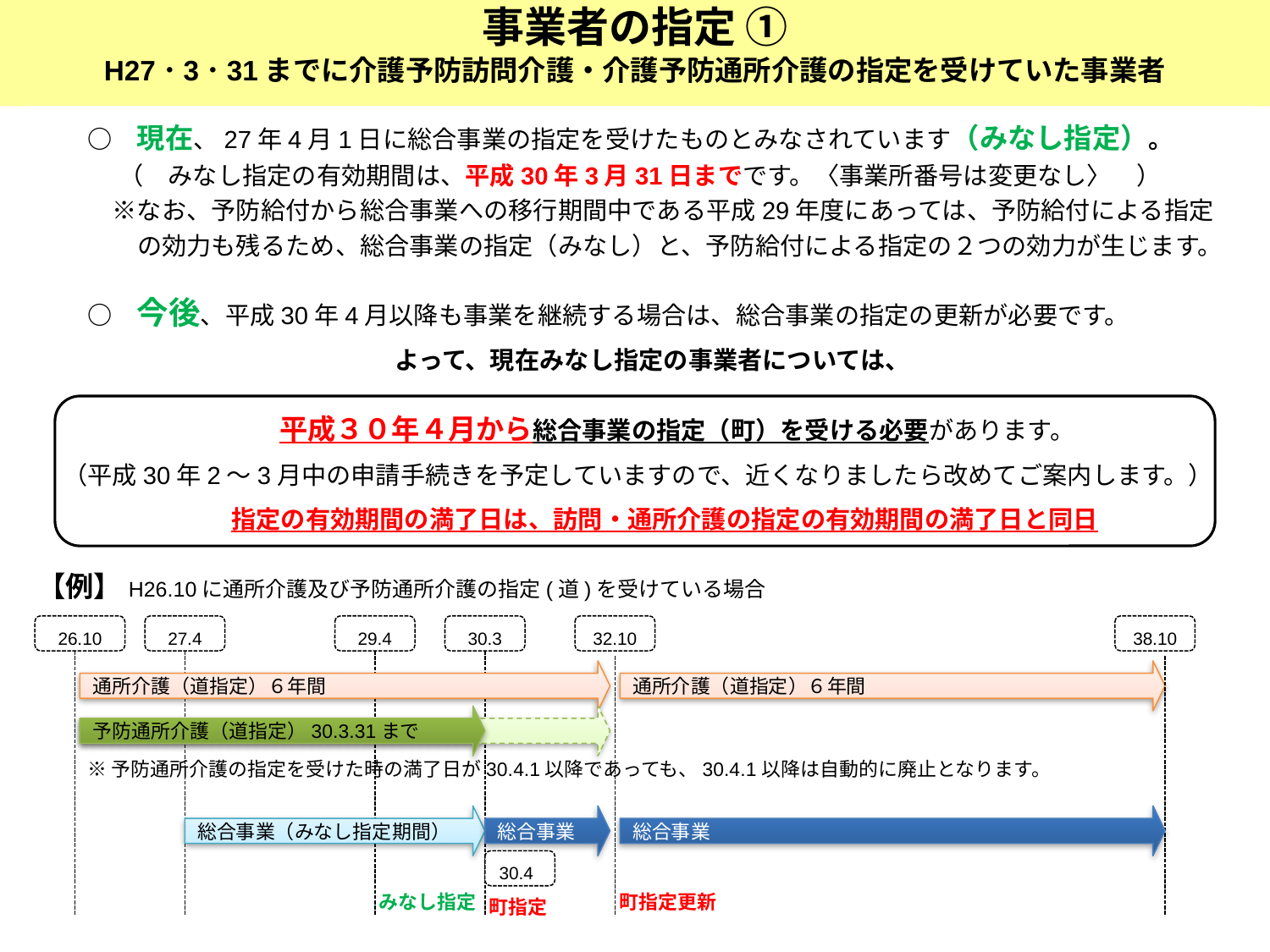

事業者の指定 ①
H27･3･31までに介護予防訪問介護・介護予防通所介護の指定を受けていた事業者
　　○　現在、27年4月1日に総合事業の指定を受けたものとみなされています（みなし指定）。
　　（　みなし指定の有効期間は、平成30年3月31日までです。〈事業所番号は変更なし〉　）
　　　※なお、予防給付から総合事業への移行期間中である平成29年度にあっては、予防給付による指定
　　　　の効力も残るため、総合事業の指定（みなし）と、予防給付による指定の２つの効力が生じます。

　　○　今後、平成30年4月以降も事業を継続する場合は、総合事業の指定の更新が必要です。
　よって、現在みなし指定の事業者については、

　　　平成３０年４月から総合事業の指定（町）を受ける必要があります。
　（平成30年2～3月中の申請手続きを予定していますので、近くなりましたら改めてご案内します。）
　　指定の有効期間の満了日は、訪問・通所介護の指定の有効期間の満了日と同日

【例】H26.10に通所介護及び予防通所介護の指定(道)を受けている場合
26.10
27.4
29.4
30.3
32.10
38.10
通所介護（道指定）６年間
通所介護（道指定）６年間

予防通所介護（道指定）30.3.31まで
※予防通所介護の指定を受けた時の満了日が30.4.1以降であっても、30.4.1以降は自動的に廃止となります。
総合事業（みなし指定期間）
総合事業
総合事業
30.4
みなし指定
町指定更新
町指定